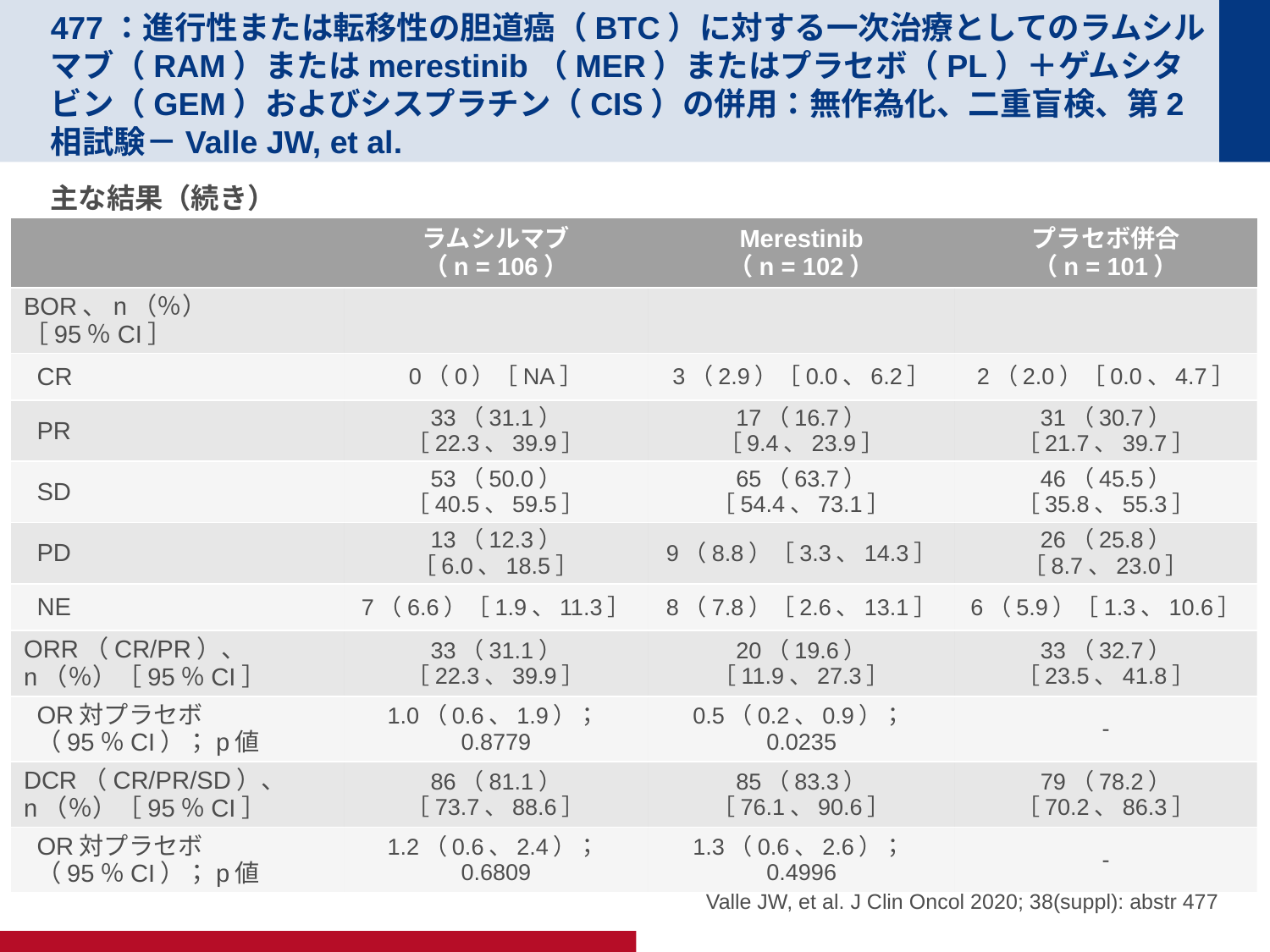

# 477：進行性または転移性の胆道癌（BTC）に対する一次治療としてのラムシルマブ（RAM）またはmerestinib（MER）またはプラセボ（PL）＋ゲムシタビン（GEM）およびシスプラチン（CIS）の併用：無作為化、二重盲検、第2相試験－Valle JW, et al.
主な結果（続き）
|  | ラムシルマブ （n = 106） | Merestinib （n = 102） | プラセボ併合 （n = 101） |
| --- | --- | --- | --- |
| BOR、n（％）［95％CI］ |  |  |  |
| CR | 0（0）［NA］ | 3（2.9）［0.0、6.2］ | 2（2.0）［0.0、4.7］ |
| PR | 33（31.1）［22.3、39.9］ | 17（16.7）［9.4、23.9］ | 31（30.7）［21.7、39.7］ |
| SD | 53（50.0）［40.5、59.5］ | 65（63.7）［54.4、73.1］ | 46（45.5）［35.8、55.3］ |
| PD | 13（12.3）［6.0、18.5］ | 9（8.8）［3.3、14.3］ | 26（25.8）［8.7、23.0］ |
| NE | 7（6.6）［1.9、11.3］ | 8（7.8）［2.6、13.1］ | 6（5.9）［1.3、10.6］ |
| ORR（CR/PR）、 n（％）［95％CI］ | 33（31.1）［22.3、39.9］ | 20（19.6）［11.9、27.3］ | 33（32.7）［23.5、41.8］ |
| OR対プラセボ （95％CI）；p値 | 1.0（0.6、1.9）；0.8779 | 0.5（0.2、0.9）；0.0235 | - |
| DCR（CR/PR/SD）、 n（％）［95％CI］ | 86（81.1）［73.7、88.6］ | 85（83.3）［76.1、90.6］ | 79（78.2）［70.2、86.3］ |
| OR対プラセボ （95％CI）；p値 | 1.2（0.6、2.4）；0.6809 | 1.3（0.6、2.6）；0.4996 | - |
Valle JW, et al. J Clin Oncol 2020; 38(suppl): abstr 477